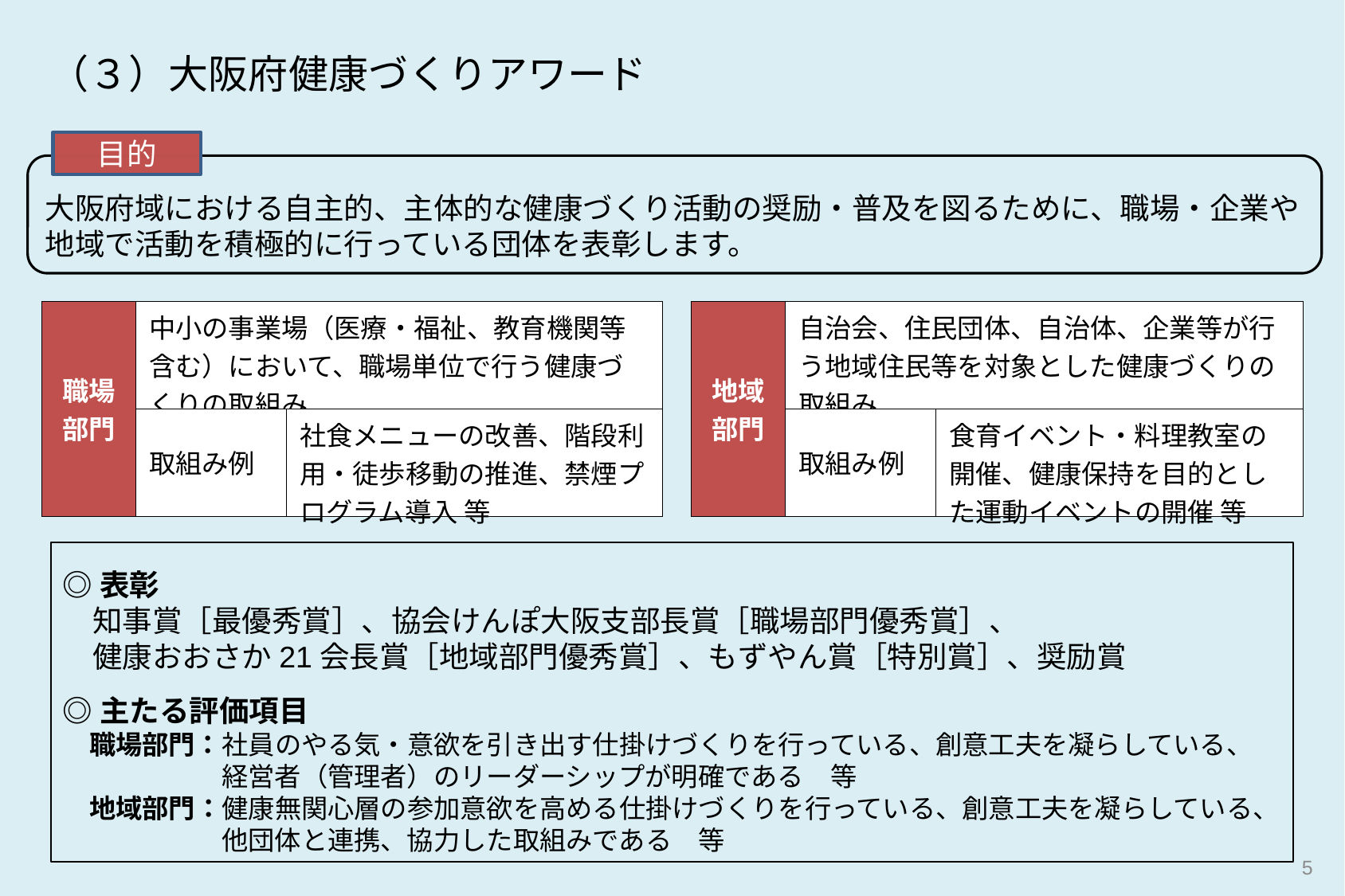

（３）大阪府健康づくりアワード
目的
大阪府域における自主的、主体的な健康づくり活動の奨励・普及を図るために、職場・企業や地域で活動を積極的に行っている団体を表彰します。
| 職場 部門 | 中小の事業場（医療・福祉、教育機関等含む）において、職場単位で行う健康づくりの取組み |  |
| --- | --- | --- |
|  | 取組み例 | 社食メニューの改善、階段利用・徒歩移動の推進、禁煙プログラム導入 等 |
| 地域 部門 | 自治会、住民団体、自治体、企業等が行う地域住民等を対象とした健康づくりの取組み |  |
| --- | --- | --- |
|  | 取組み例 | 食育イベント・料理教室の開催、健康保持を目的とした運動イベントの開催 等 |
◎表彰
　知事賞［最優秀賞］、協会けんぽ大阪支部長賞［職場部門優秀賞］、
　健康おおさか21会長賞［地域部門優秀賞］、もずやん賞［特別賞］、奨励賞
◎主たる評価項目
　職場部門：社員のやる気・意欲を引き出す仕掛けづくりを行っている、創意工夫を凝らしている、
　　　　　　経営者（管理者）のリーダーシップが明確である　等
　地域部門：健康無関心層の参加意欲を高める仕掛けづくりを行っている、創意工夫を凝らしている、
　　　　　　他団体と連携、協力した取組みである　等
5